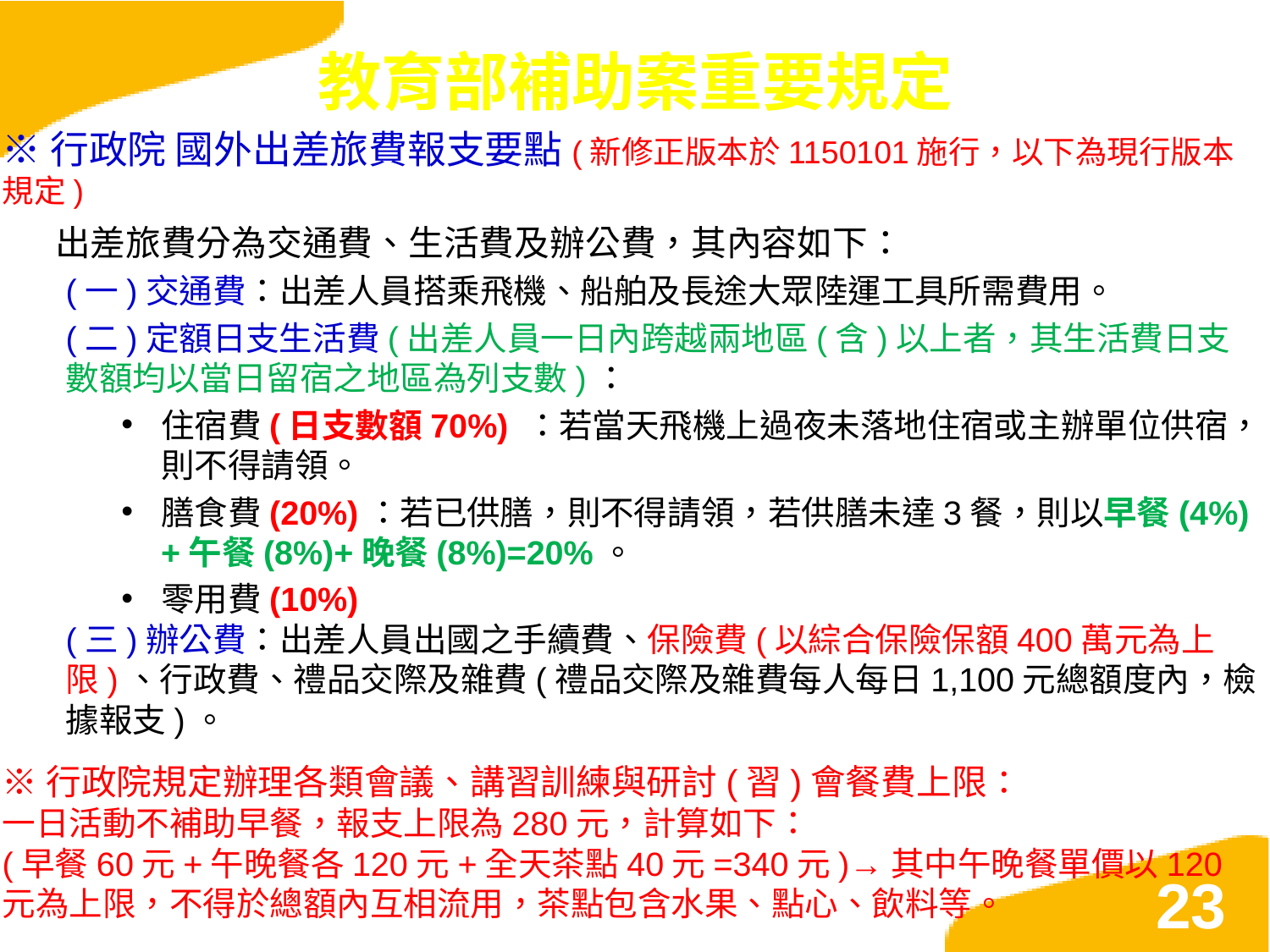

# 教育部補助案重要規定
※行政院 國外出差旅費報支要點(新修正版本於1150101施行，以下為現行版本規定)
     出差旅費分為交通費、生活費及辦公費，其內容如下：
(一)交通費：出差人員搭乘飛機、船舶及長途大眾陸運工具所需費用。
(二)定額日支生活費(出差人員一日內跨越兩地區(含)以上者，其生活費日支數額均以當日留宿之地區為列支數)：
住宿費(日支數額70%) ：若當天飛機上過夜未落地住宿或主辦單位供宿，則不得請領。若當天飛機上過夜未落地住宿或主辦單位供宿，則不得請
膳食費(20%)：若已供膳，則不得請領，若供膳未達3餐，則以早餐(4%) +午餐(8%)+晚餐(8%)=20%。
零用費(10%)
(三)辦公費：出差人員出國之手續費、保險費(以綜合保險保額400萬元為上限)、行政費、禮品交際及雜費(禮品交際及雜費每人每日1,100元總額度內，檢據報支)。
※行政院規定辦理各類會議、講習訓練與研討(習)會餐費上限：
一日活動不補助早餐，報支上限為280元，計算如下：
(早餐60元+午晚餐各120元+全天茶點40元=340元)→其中午晚餐單價以120元為上限，不得於總額內互相流用，茶點包含水果、點心、飲料等。

23